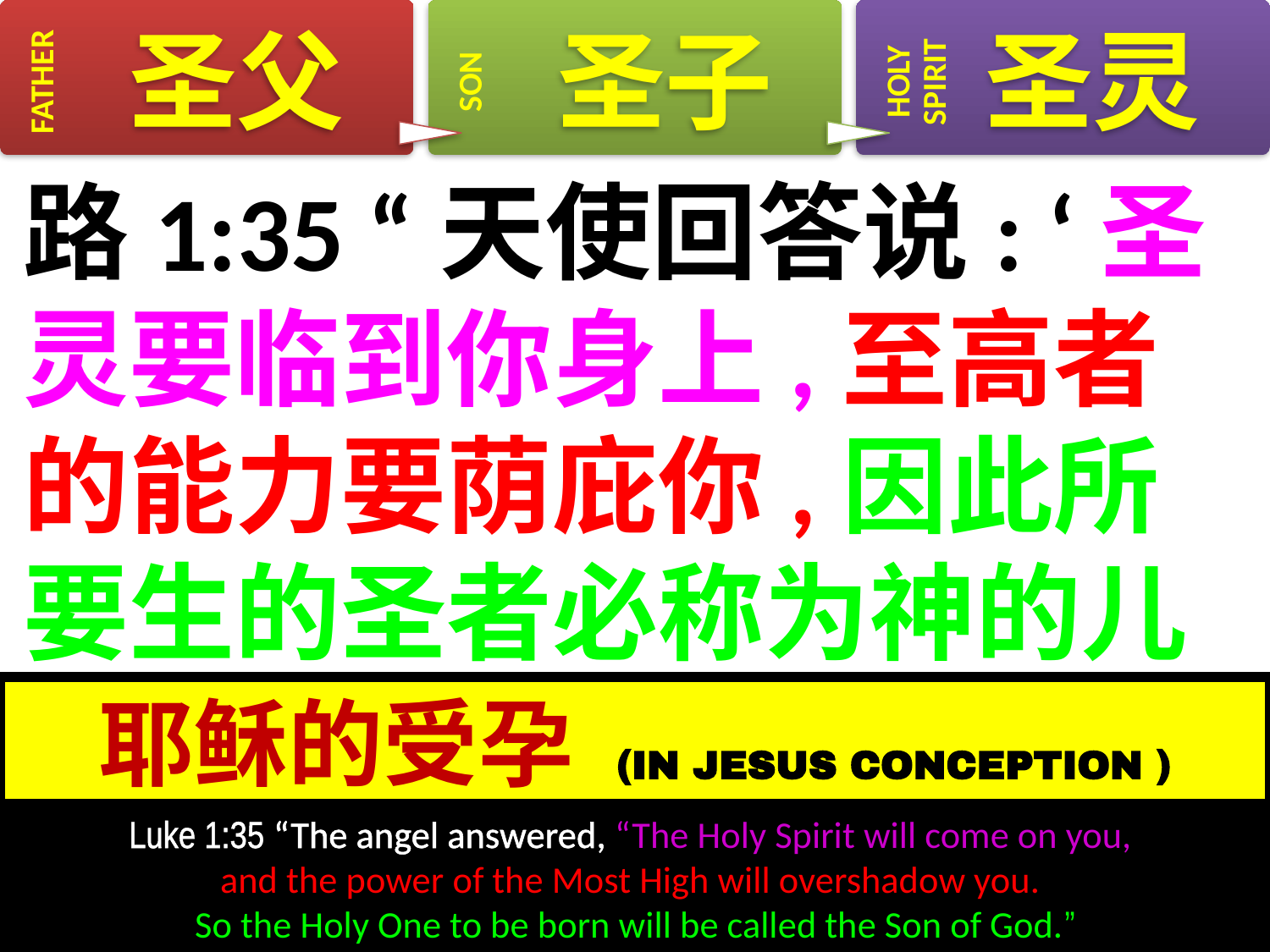

FATHER
圣父
SON
圣子
HOLY SPIRIT
圣灵
# 路1:35 “天使回答说: ‘圣灵要临到你身上,至高者的能力要荫庇你,因此所要生的圣者必称为神的儿子.’ ”
耶稣的受孕 (IN JESUS CONCEPTION )
Luke 1:35 “The angel answered, “The Holy Spirit will come on you,
and the power of the Most High will overshadow you.
So the Holy One to be born will be called the Son of God.”